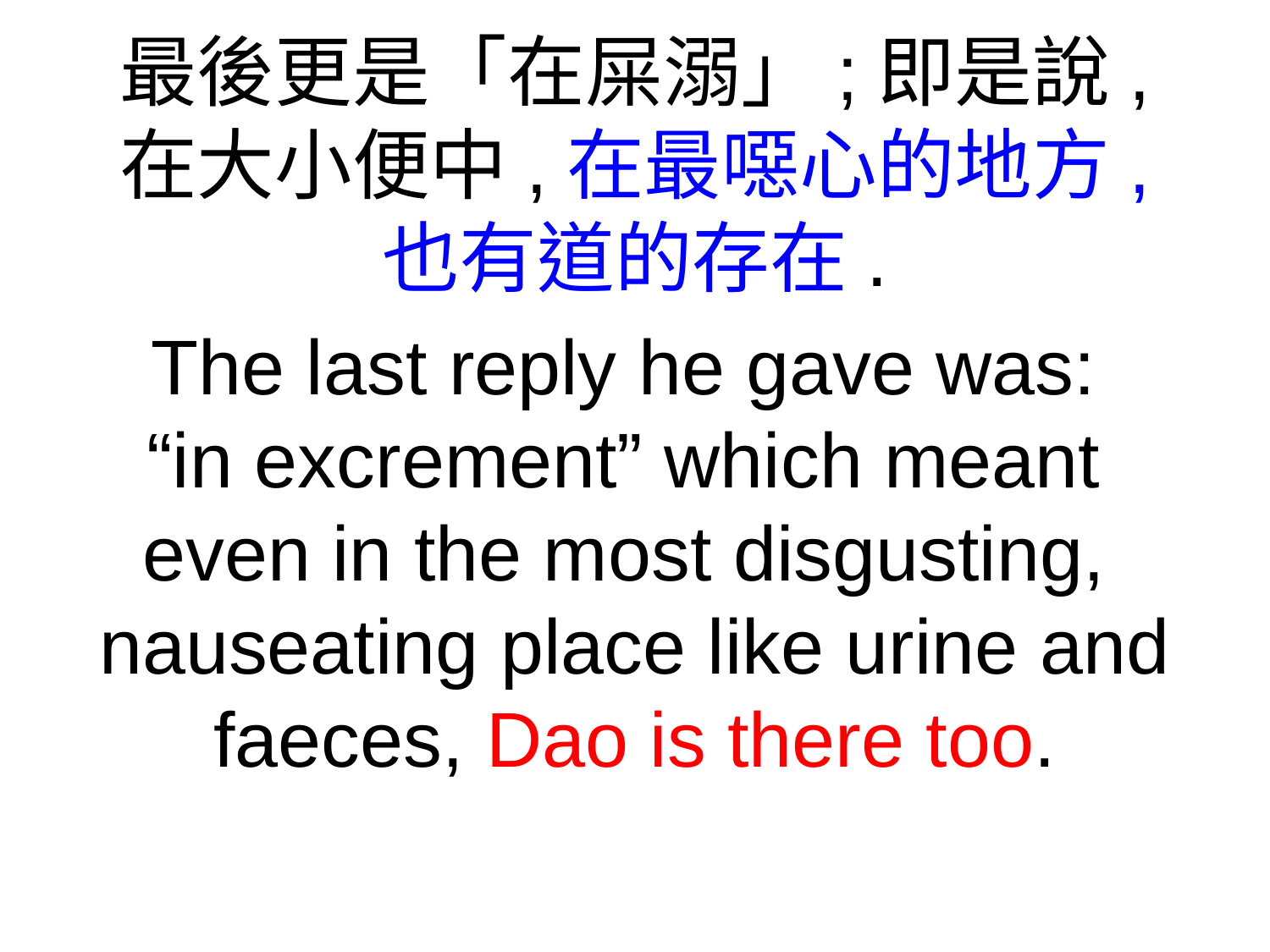

最後更是「在屎溺」;即是說,
在大小便中,在最噁心的地方,
也有道的存在.
The last reply he gave was:
“in excrement” which meant
even in the most disgusting,  nauseating place like urine and faeces, Dao is there too.